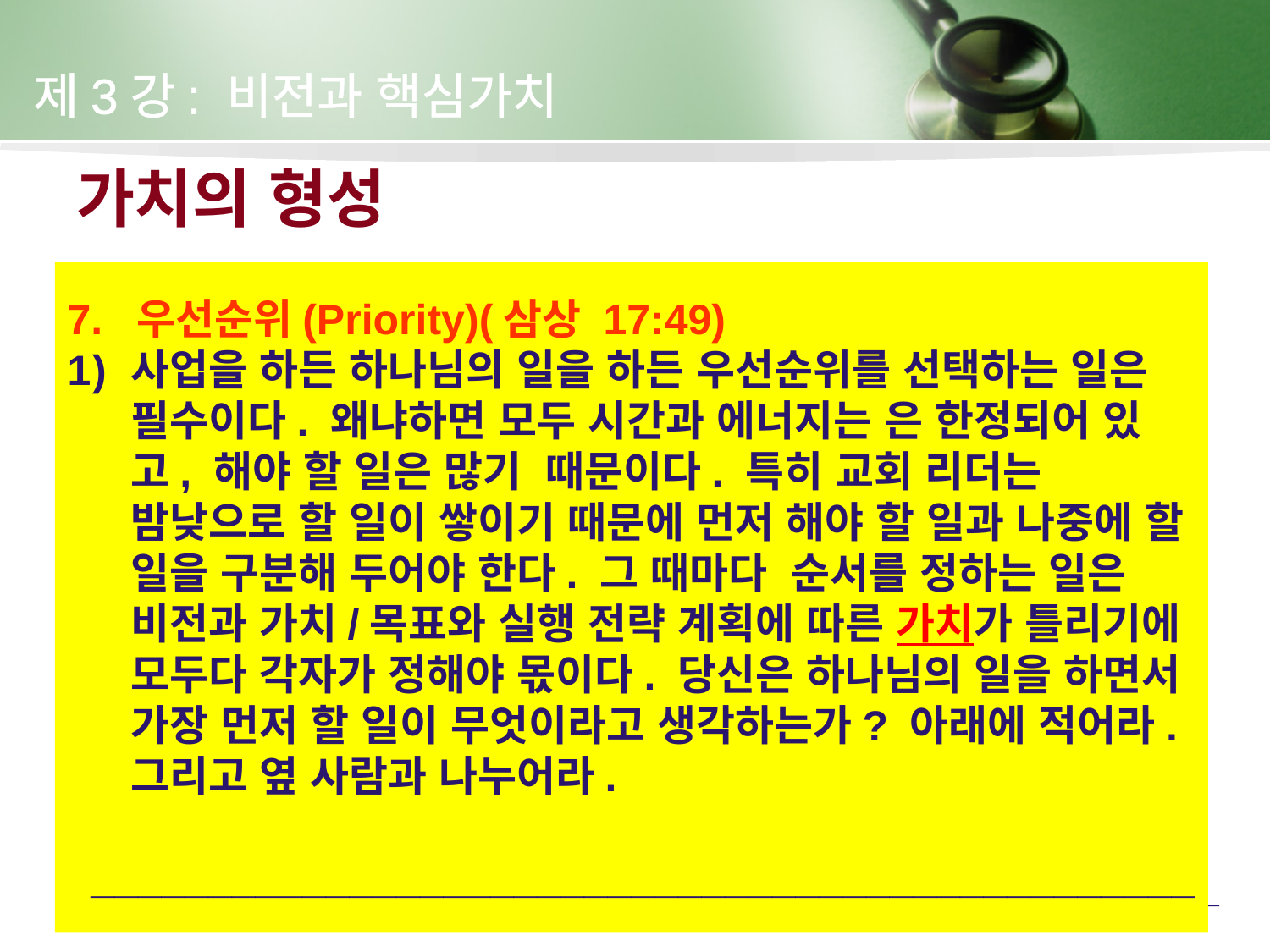

제3강: 비전과 핵심가치
# 가치의 형성
7.  우선순위(Priority)(삼상 17:49)
사업을 하든 하나님의 일을 하든 우선순위를 선택하는 일은 필수이다. 왜냐하면 모두 시간과 에너지는 은 한정되어 있고, 해야 할 일은 많기  때문이다. 특히 교회 리더는  밤낮으로 할 일이 쌓이기 때문에 먼저 해야 할 일과 나중에 할 일을 구분해 두어야 한다. 그 때마다  순서를 정하는 일은 비전과 가치/목표와 실행 전략 계획에 따른 가치가 틀리기에 모두다 각자가 정해야 몫이다. 당신은 하나님의 일을 하면서 가장 먼저 할 일이 무엇이라고 생각하는가? 아래에 적어라. 그리고 옆 사람과 나누어라.

  _______________________________________________